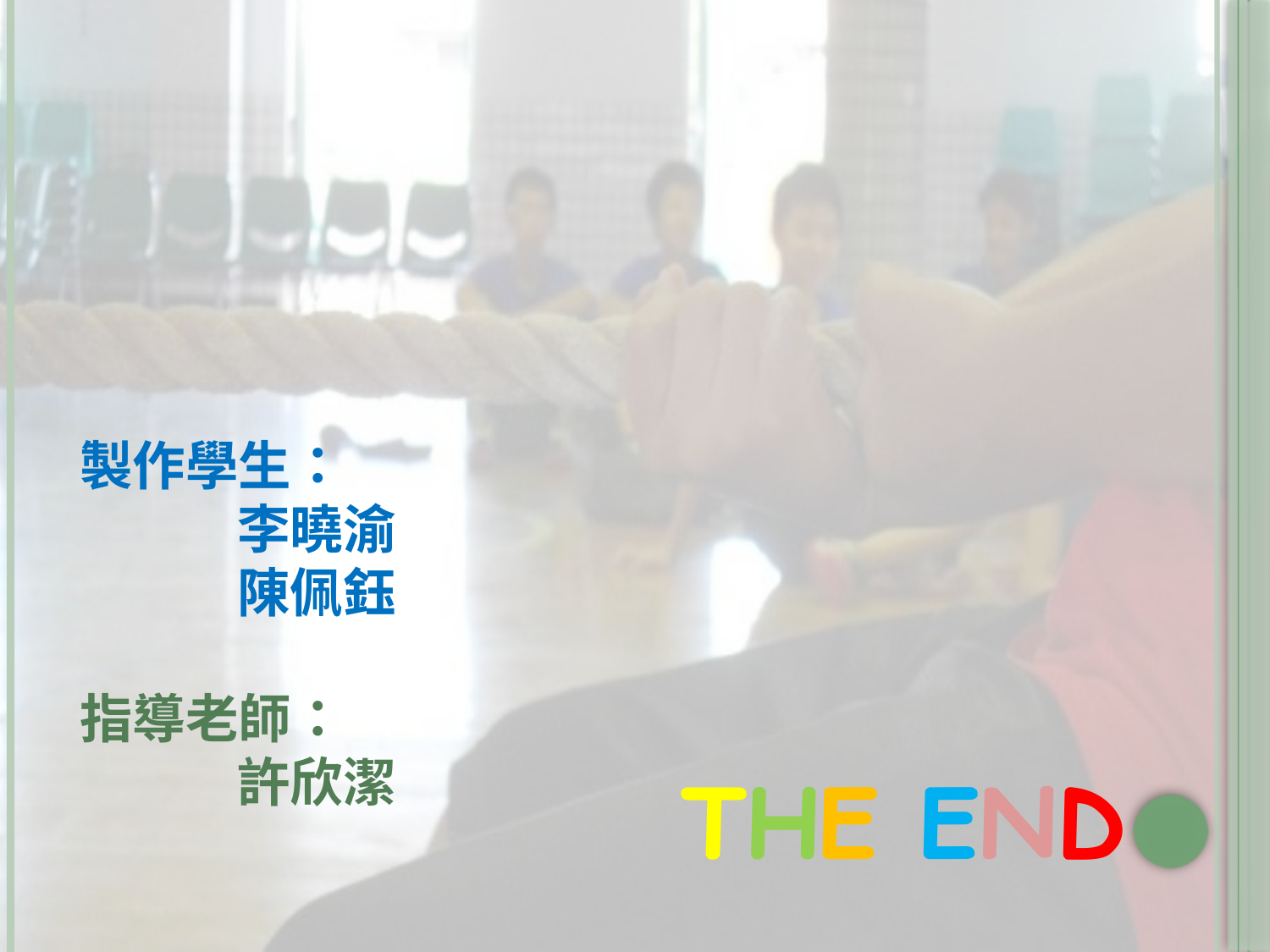

製作學生：
            李曉渝
            陳佩鈺

指導老師：
            許欣潔
THE END